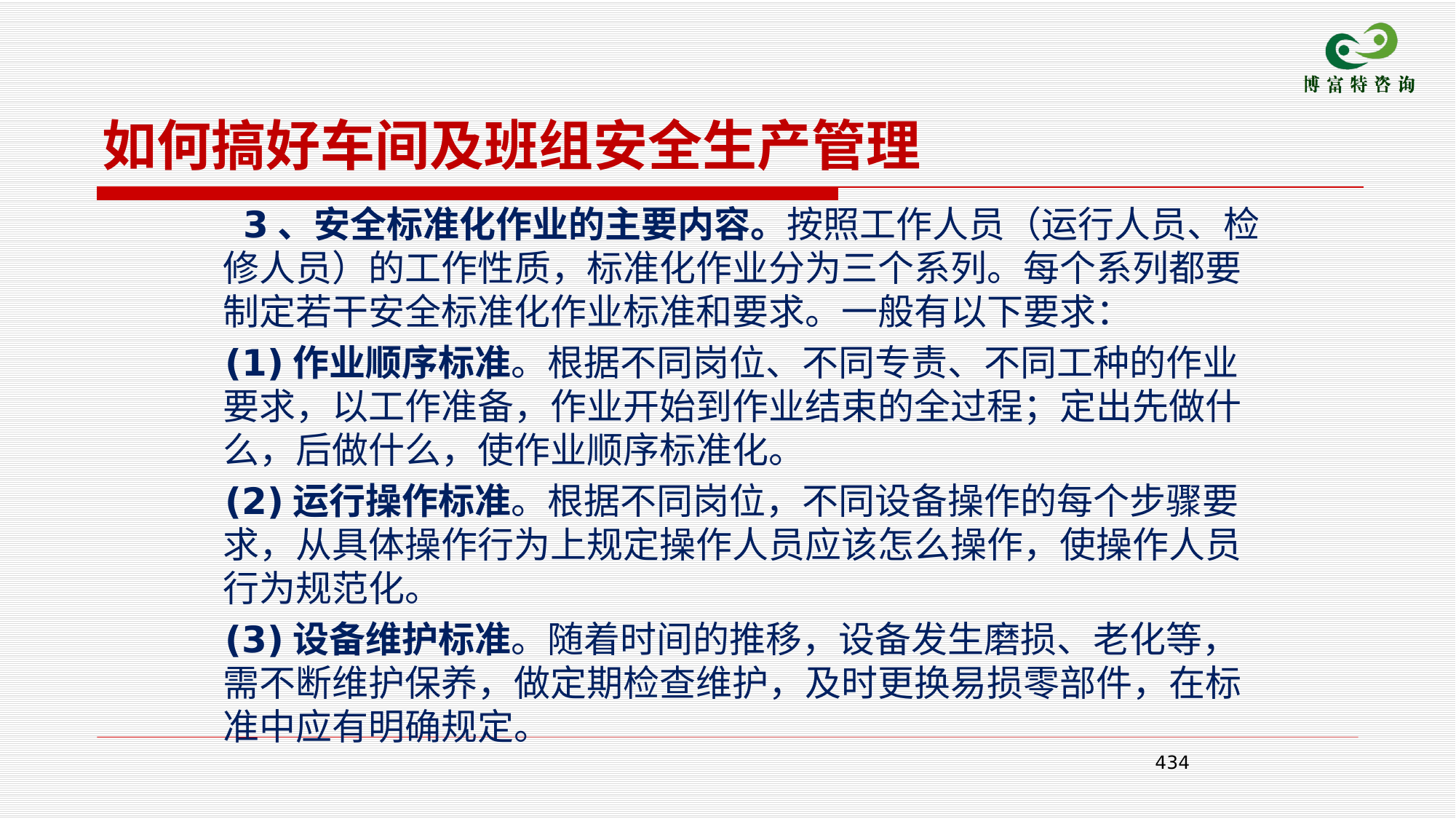

如何搞好车间及班组安全生产管理
      3、安全标准化作业的主要内容。按照工作人员（运行人员、检修人员）的工作性质，标准化作业分为三个系列。每个系列都要制定若干安全标准化作业标准和要求。一般有以下要求：
     (1)作业顺序标准。根据不同岗位、不同专责、不同工种的作业要求，以工作准备，作业开始到作业结束的全过程；定出先做什么，后做什么，使作业顺序标准化。
     (2)运行操作标准。根据不同岗位，不同设备操作的每个步骤要求，从具体操作行为上规定操作人员应该怎么操作，使操作人员行为规范化。
     (3)设备维护标准。随着时间的推移，设备发生磨损、老化等，需不断维护保养，做定期检查维护，及时更换易损零部件，在标准中应有明确规定。

434